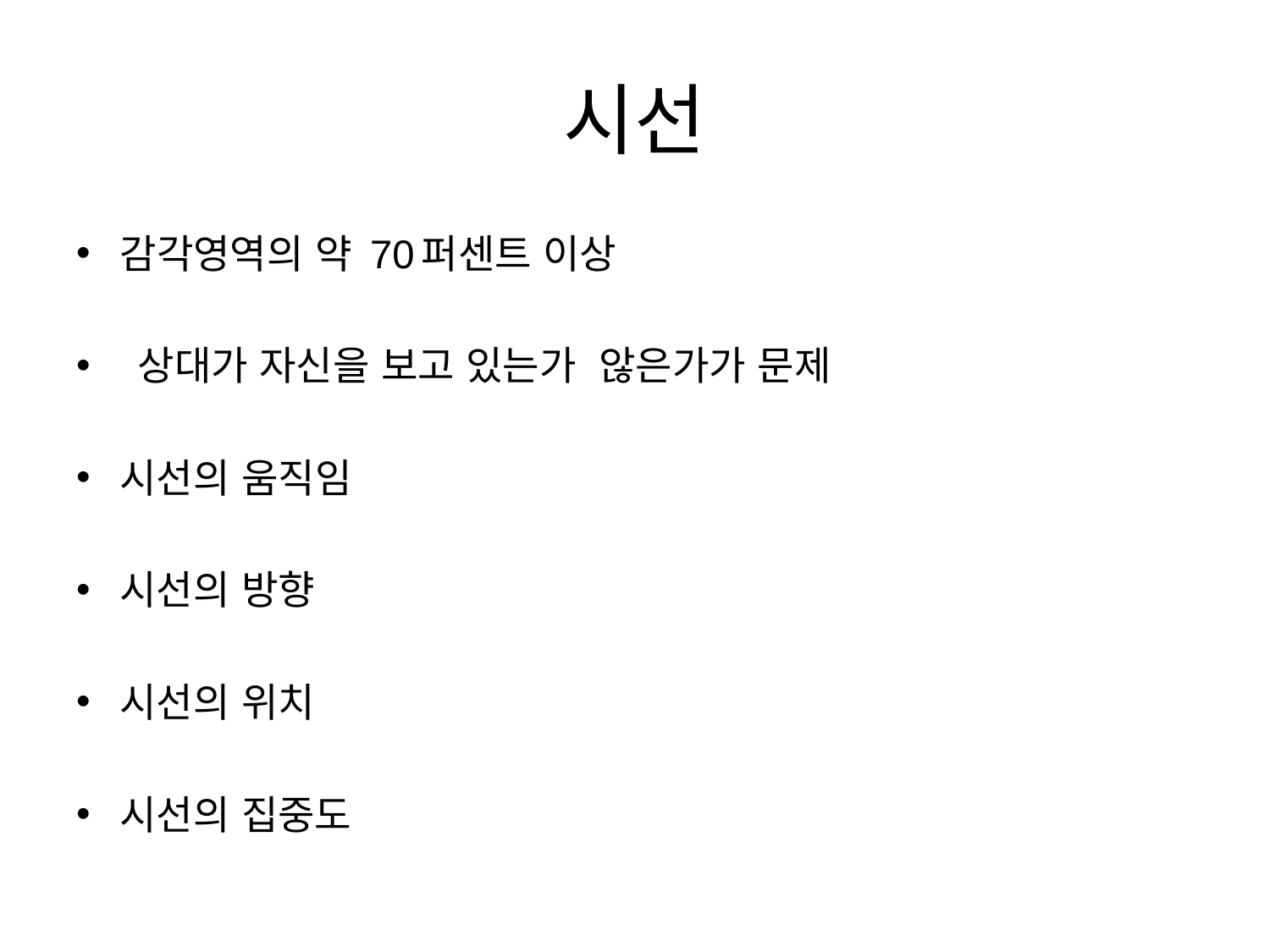

# 시선
감각영역의 약 70퍼센트 이상

 상대가 자신을 보고 있는가  않은가가 문제

시선의 움직임

시선의 방향

시선의 위치

시선의 집중도